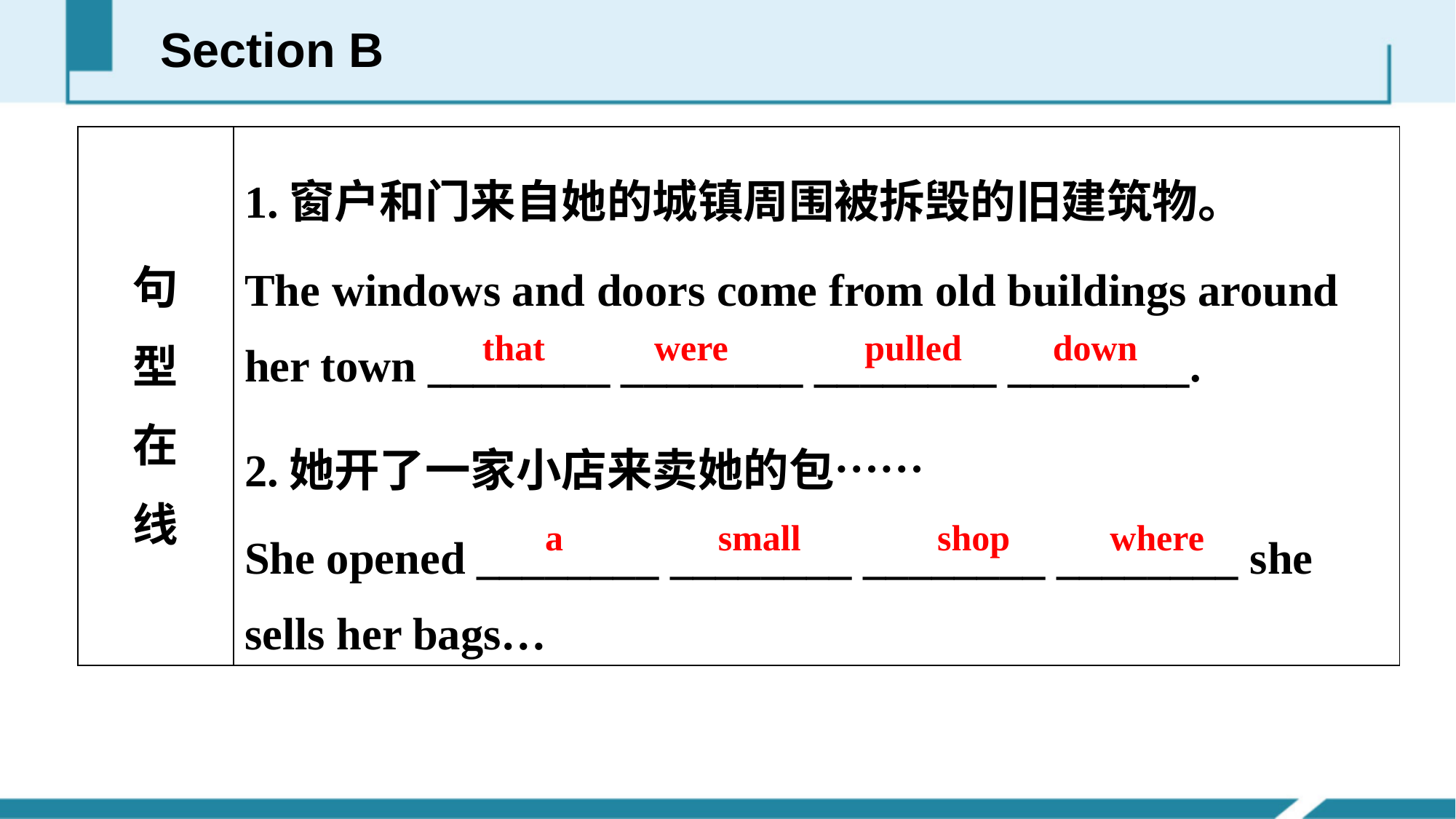

Section B
| 句 型 在 线 | 1.窗户和门来自她的城镇周围被拆毁的旧建筑物。 The windows and doors come from old buildings around her town \_\_\_\_\_\_\_\_ \_\_\_\_\_\_\_\_ \_\_\_\_\_\_\_\_ \_\_\_\_\_\_\_\_. 2.她开了一家小店来卖她的包…… She opened \_\_\_\_\_\_\_\_ \_\_\_\_\_\_\_\_ \_\_\_\_\_\_\_\_ \_\_\_\_\_\_\_\_ she sells her bags… |
| --- | --- |
that            were               pulled          down
a                 small               shop           where